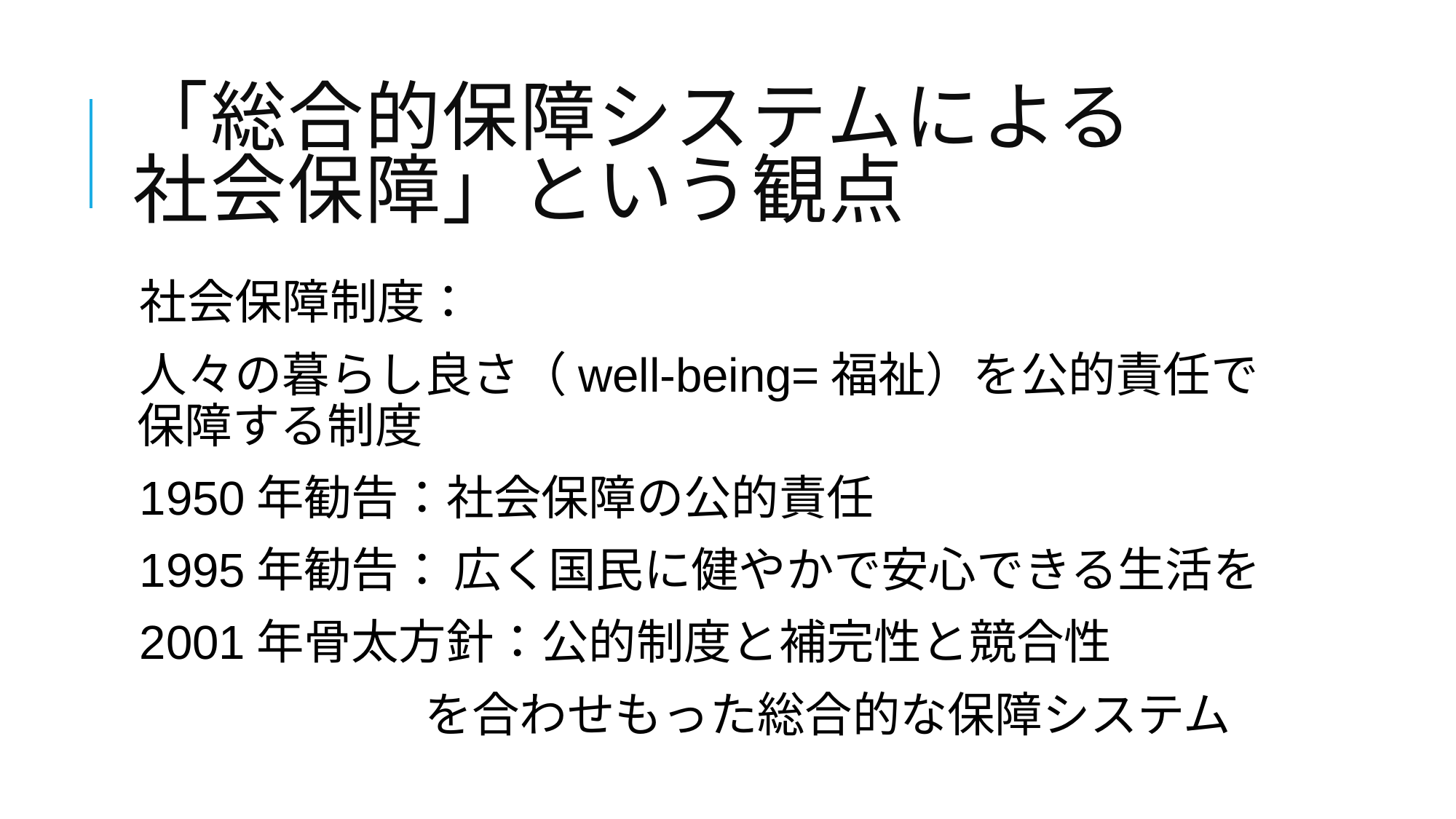

# 「総合的保障システムによる 社会保障」という観点
社会保障制度：
人々の暮らし良さ（well-being=福祉）を公的責任で保障する制度
1950年勧告：社会保障の公的責任
1995年勧告： 広く国民に健やかで安心できる生活を
2001年骨太方針：公的制度と補完性と競合性
　　　　　　を合わせもった総合的な保障システム